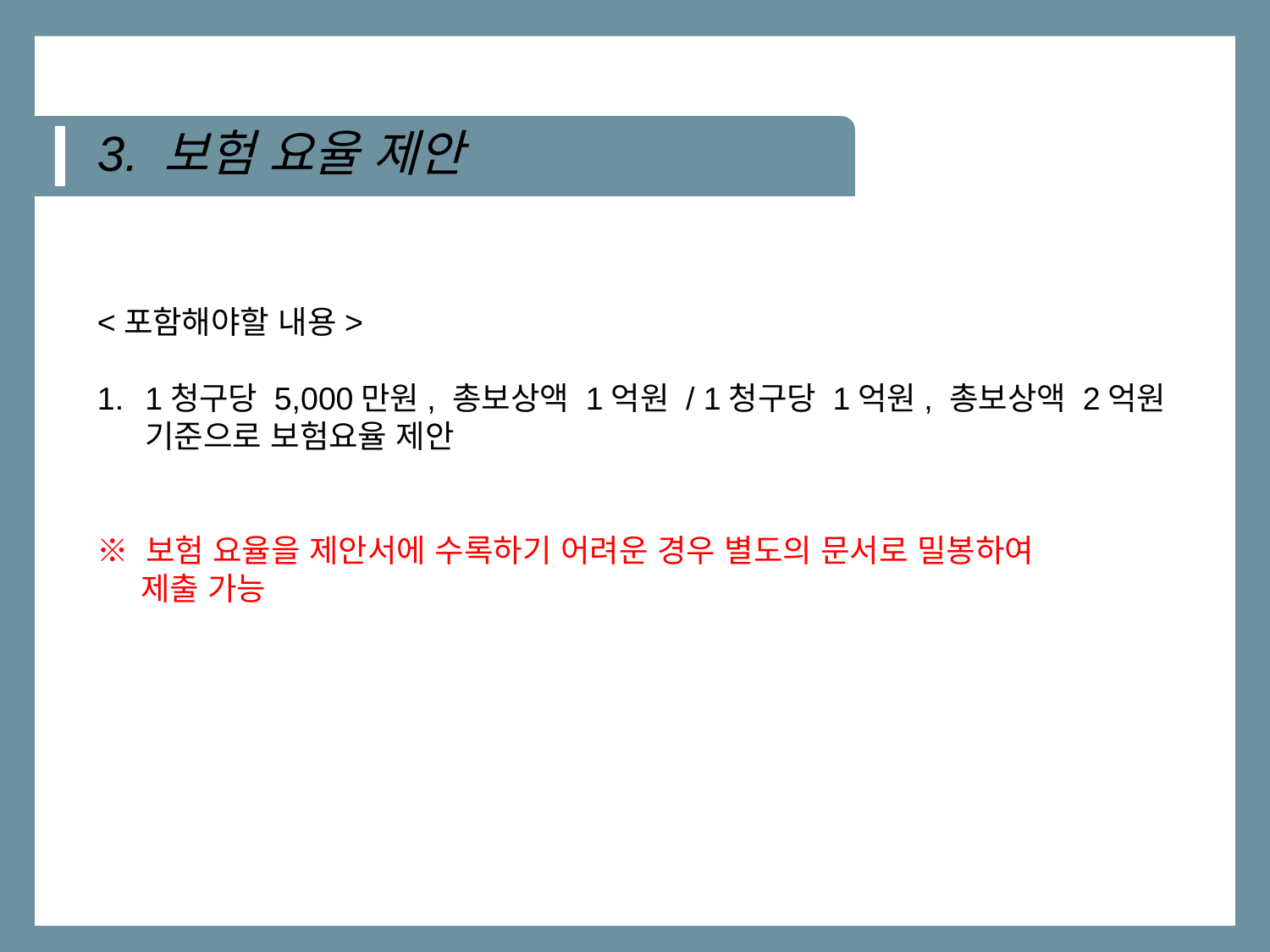

3. 보험 요율 제안
<포함해야할 내용>

1청구당 5,000만원, 총보상액 1억원 / 1청구당 1억원, 총보상액 2억원 기준으로 보험요율 제안

※ 보험 요율을 제안서에 수록하기 어려운 경우 별도의 문서로 밀봉하여
    제출 가능